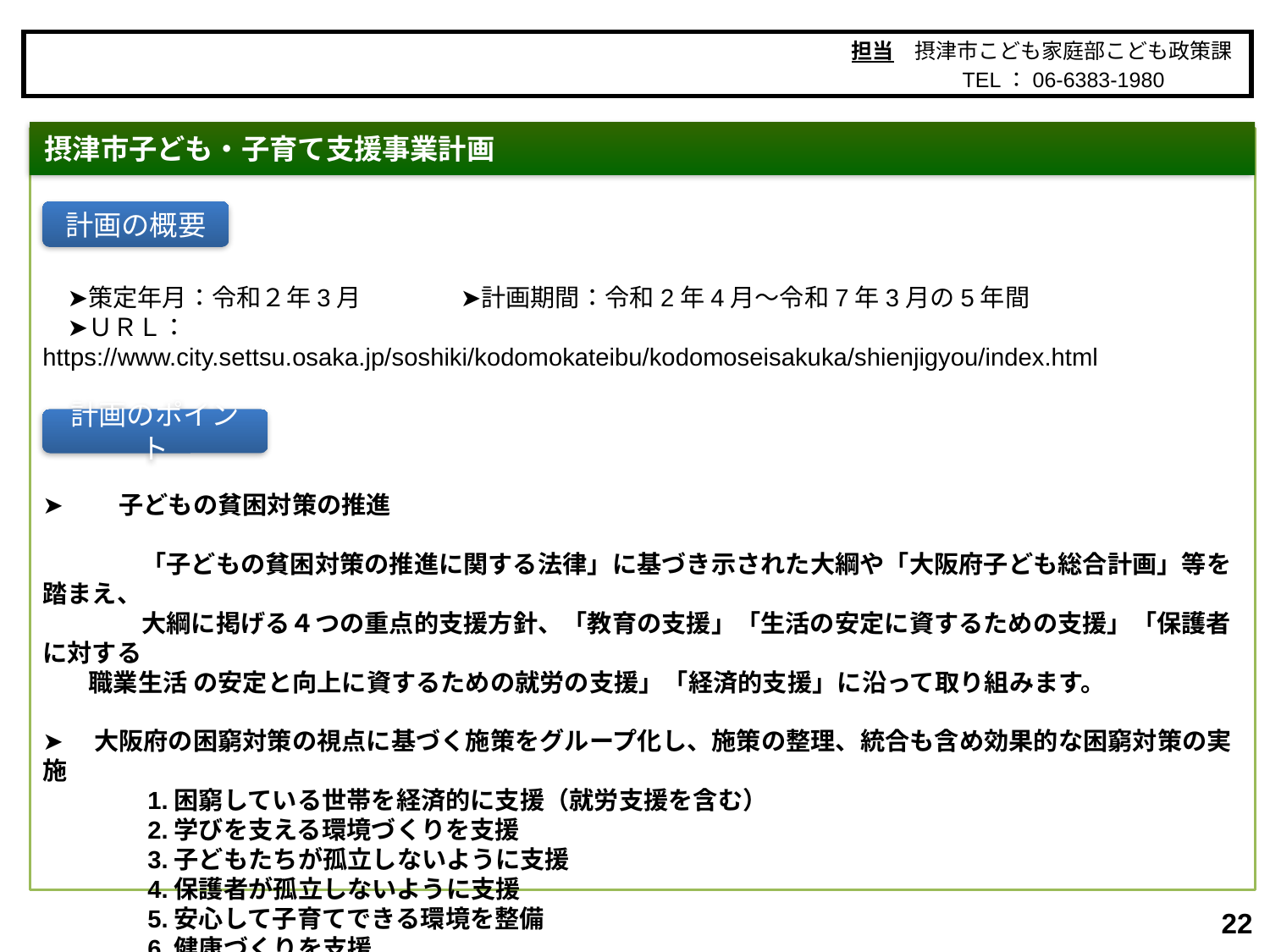

担当　摂津市こども家庭部こども政策課
　　　　　TEL：06-6383-1980

摂津市
摂津市子ども・子育て支援事業計画

　➤策定年月：令和２年3月　　　　➤計画期間：令和2年4月～令和7年3月の5年間
　➤ＵＲＬ：
https://www.city.settsu.osaka.jp/soshiki/kodomokateibu/kodomoseisakuka/shienjigyou/index.html

➤　　子どもの貧困対策の推進

　　　　「子どもの貧困対策の推進に関する法律」に基づき示された大綱や「大阪府子ども総合計画」等を踏まえ、
　　　　大綱に掲げる４つの重点的支援方針、「教育の支援」「生活の安定に資するための支援」「保護者に対する
       職業生活 の安定と向上に資するための就労の支援」「経済的支援」に沿って取り組みます。

➤　大阪府の困窮対策の視点に基づく施策をグループ化し、施策の整理、統合も含め効果的な困窮対策の実施
　　　　1.困窮している世帯を経済的に支援（就労支援を含む）
　　　　2.学びを支える環境づくりを支援
　　　　3.子どもたちが孤立しないように支援
　　　　4.保護者が孤立しないように支援
　　　　5.安心して子育てできる環境を整備
　　　　6.健康づくりを支援

計画の概要
計画のポイント
22